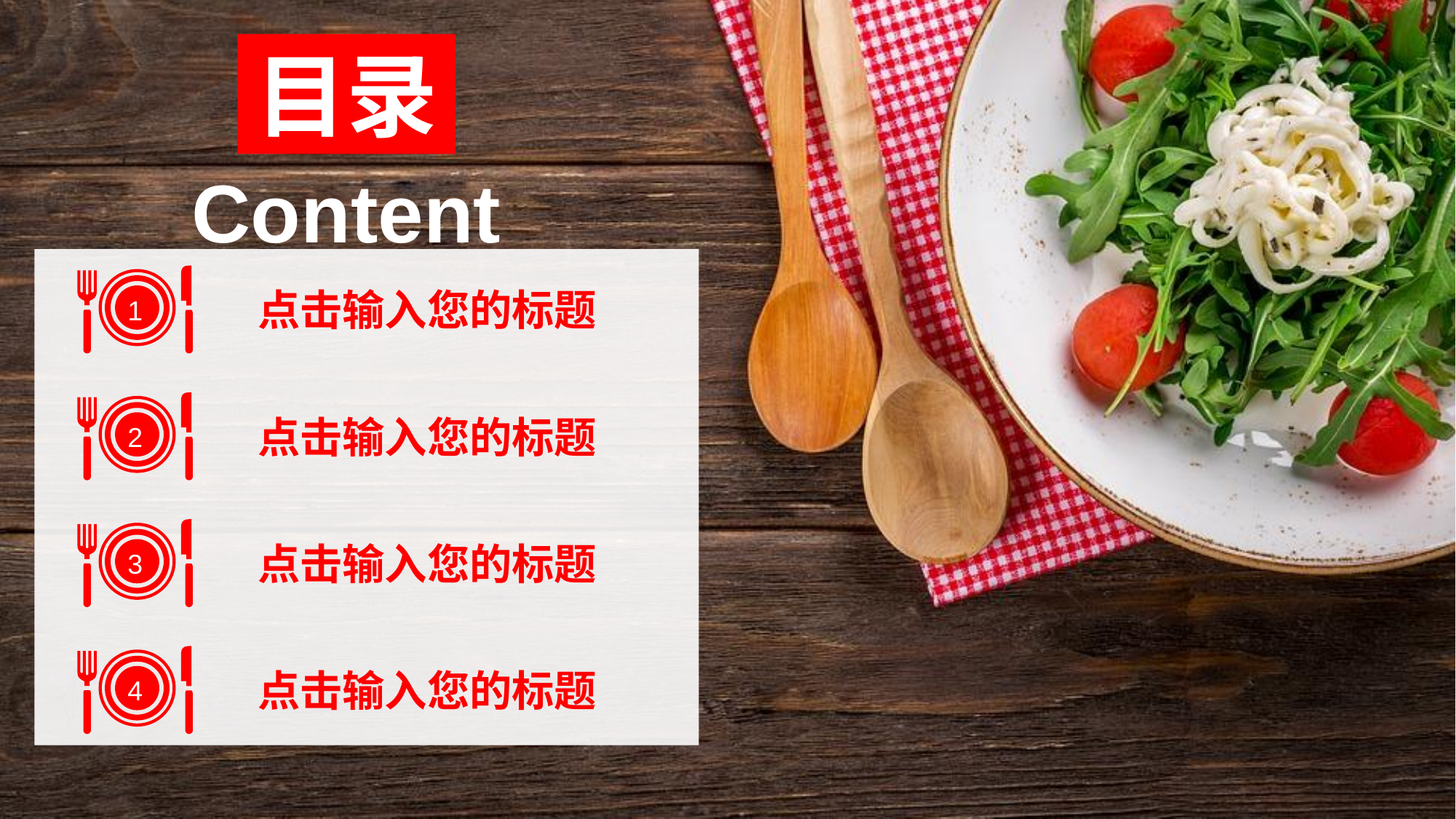

目录
Content

1
点击输入您的标题
2
点击输入您的标题
3
点击输入您的标题
4
点击输入您的标题